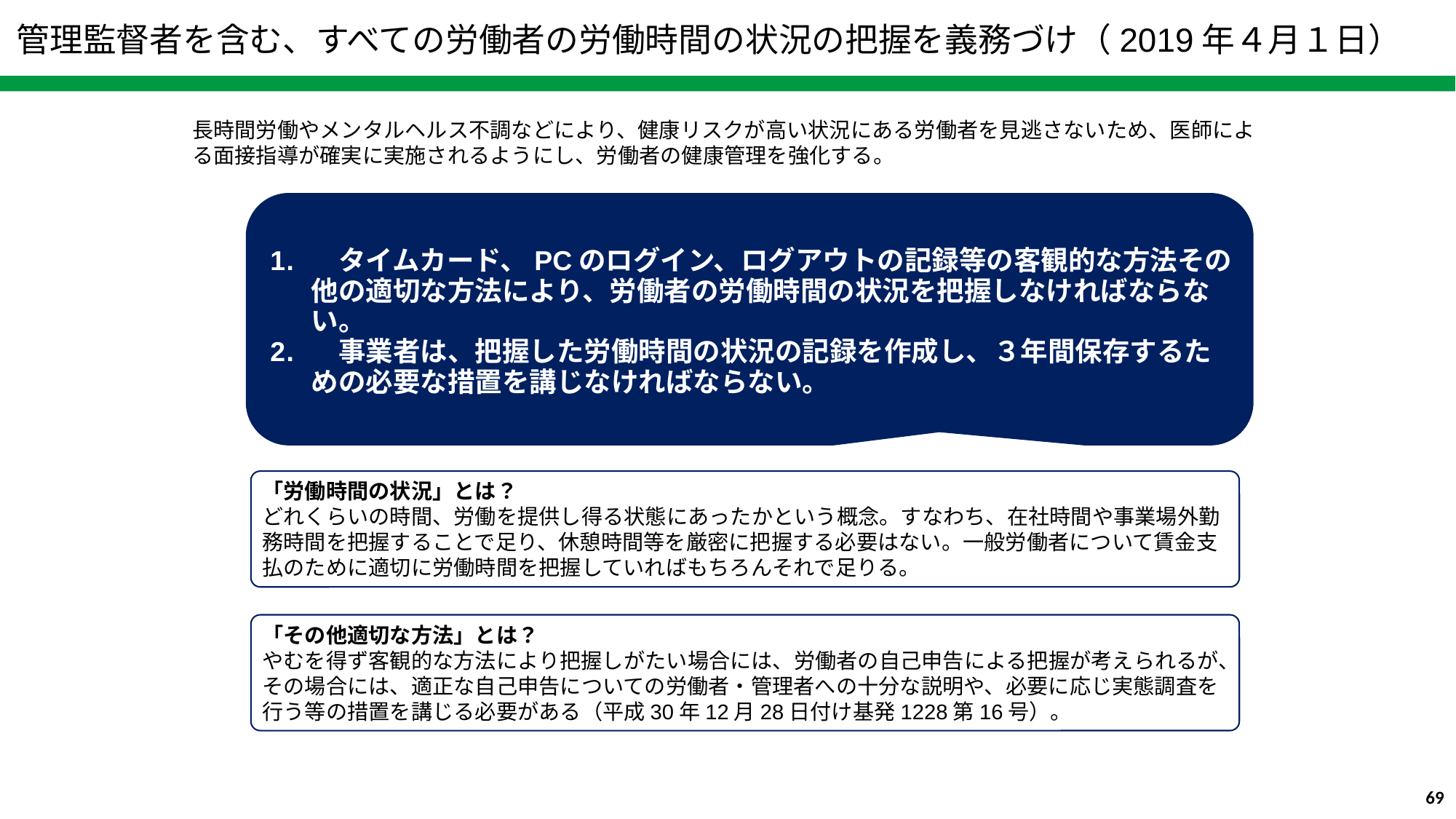

管理監督者を含む、すべての労働者の労働時間の状況の把握を義務づけ（2019年４月１日）

長時間労働やメンタルヘルス不調などにより、健康リスクが高い状況にある労働者を見逃さないため、医師による面接指導が確実に実施されるようにし、労働者の健康管理を強化する。
　タイムカード、PCのログイン、ログアウトの記録等の客観的な方法その他の適切な方法により、労働者の労働時間の状況を把握しなければならない。
　事業者は、把握した労働時間の状況の記録を作成し、３年間保存するための必要な措置を講じなければならない。
「労働時間の状況」とは？
どれくらいの時間、労働を提供し得る状態にあったかという概念。すなわち、在社時間や事業場外勤務時間を把握することで足り、休憩時間等を厳密に把握する必要はない。一般労働者について賃金支払のために適切に労働時間を把握していればもちろんそれで足りる。
「その他適切な方法」とは？
やむを得ず客観的な方法により把握しがたい場合には、労働者の自己申告による把握が考えられるが、その場合には、適正な自己申告についての労働者・管理者への十分な説明や、必要に応じ実態調査を行う等の措置を講じる必要がある（平成30年12月28日付け基発1228第16号）。
69